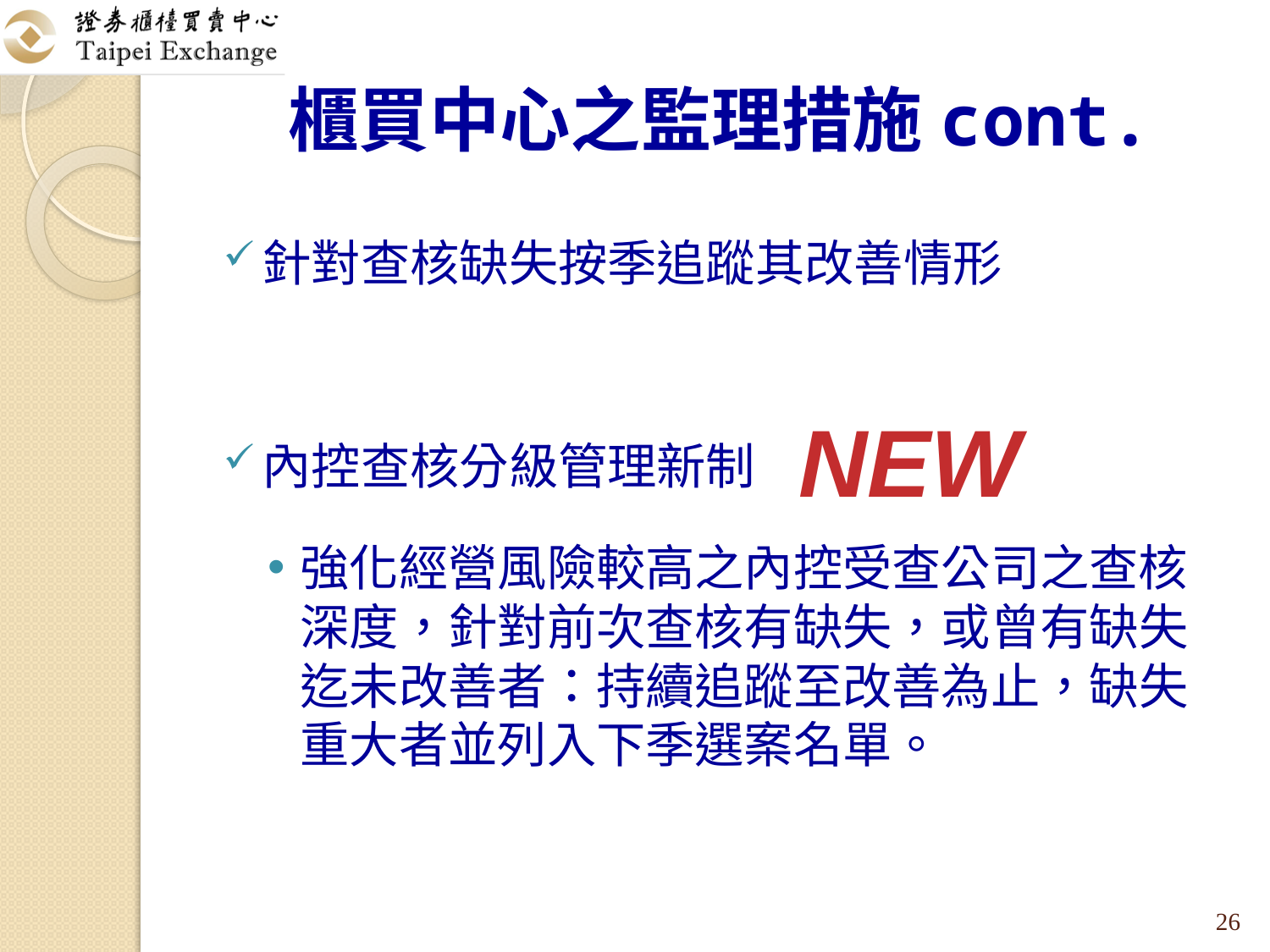

# 櫃買中心之監理措施cont.
針對查核缺失按季追蹤其改善情形

內控查核分級管理新制
強化經營風險較高之內控受查公司之查核深度，針對前次查核有缺失，或曾有缺失迄未改善者：持續追蹤至改善為止，缺失重大者並列入下季選案名單。
NEW
26